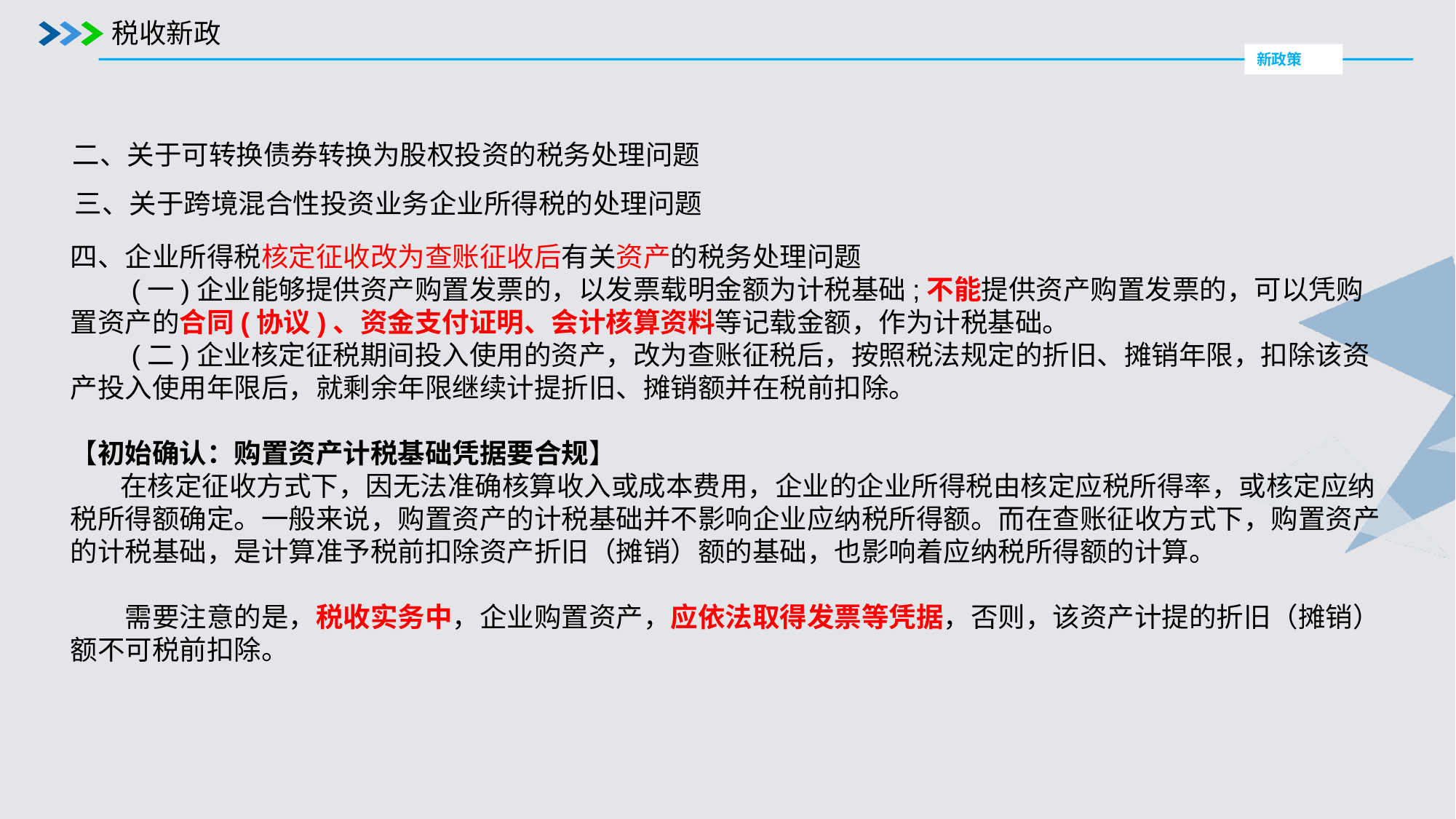

税收新政

新政策

二、关于可转换债券转换为股权投资的税务处理问题
三、关于跨境混合性投资业务企业所得税的处理问题
四、企业所得税核定征收改为查账征收后有关资产的税务处理问题
　　(一)企业能够提供资产购置发票的，以发票载明金额为计税基础;不能提供资产购置发票的，可以凭购置资产的合同(协议)、资金支付证明、会计核算资料等记载金额，作为计税基础。
　　(二)企业核定征税期间投入使用的资产，改为查账征税后，按照税法规定的折旧、摊销年限，扣除该资产投入使用年限后，就剩余年限继续计提折旧、摊销额并在税前扣除。

【初始确认：购置资产计税基础凭据要合规】
       在核定征收方式下，因无法准确核算收入或成本费用，企业的企业所得税由核定应税所得率，或核定应纳税所得额确定。一般来说，购置资产的计税基础并不影响企业应纳税所得额。而在查账征收方式下，购置资产的计税基础，是计算准予税前扣除资产折旧（摊销）额的基础，也影响着应纳税所得额的计算。

　　需要注意的是，税收实务中，企业购置资产，应依法取得发票等凭据，否则，该资产计提的折旧（摊销）额不可税前扣除。